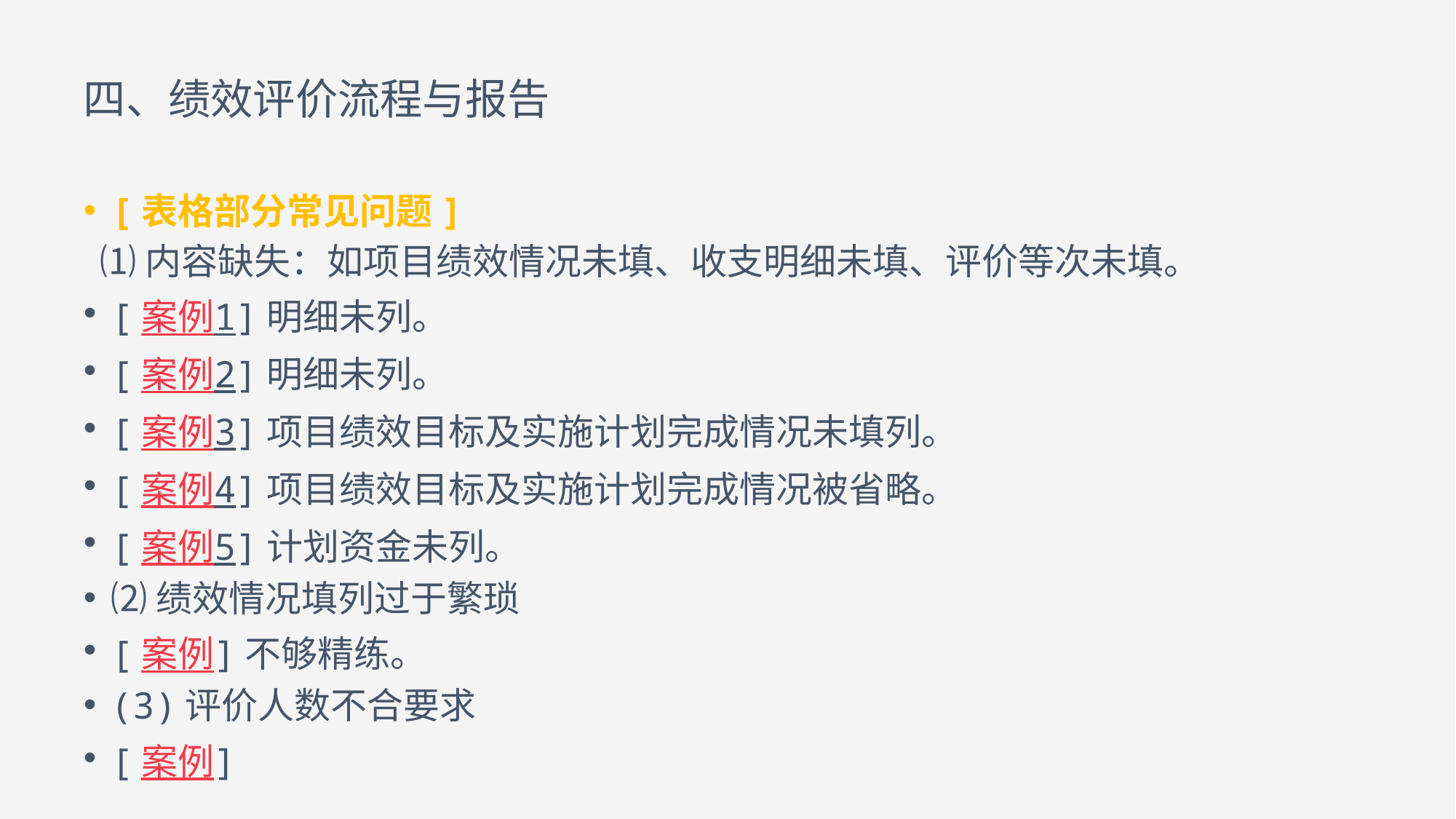

# 四、绩效评价流程与报告
[表格部分常见问题]
  ⑴内容缺失：如项目绩效情况未填、收支明细未填、评价等次未填。
[案例1]明细未列。
[案例2]明细未列。
[案例3]项目绩效目标及实施计划完成情况未填列。
[案例4]项目绩效目标及实施计划完成情况被省略。
[案例5]计划资金未列。
⑵绩效情况填列过于繁琐
[案例]不够精练。
(3)评价人数不合要求
[案例]